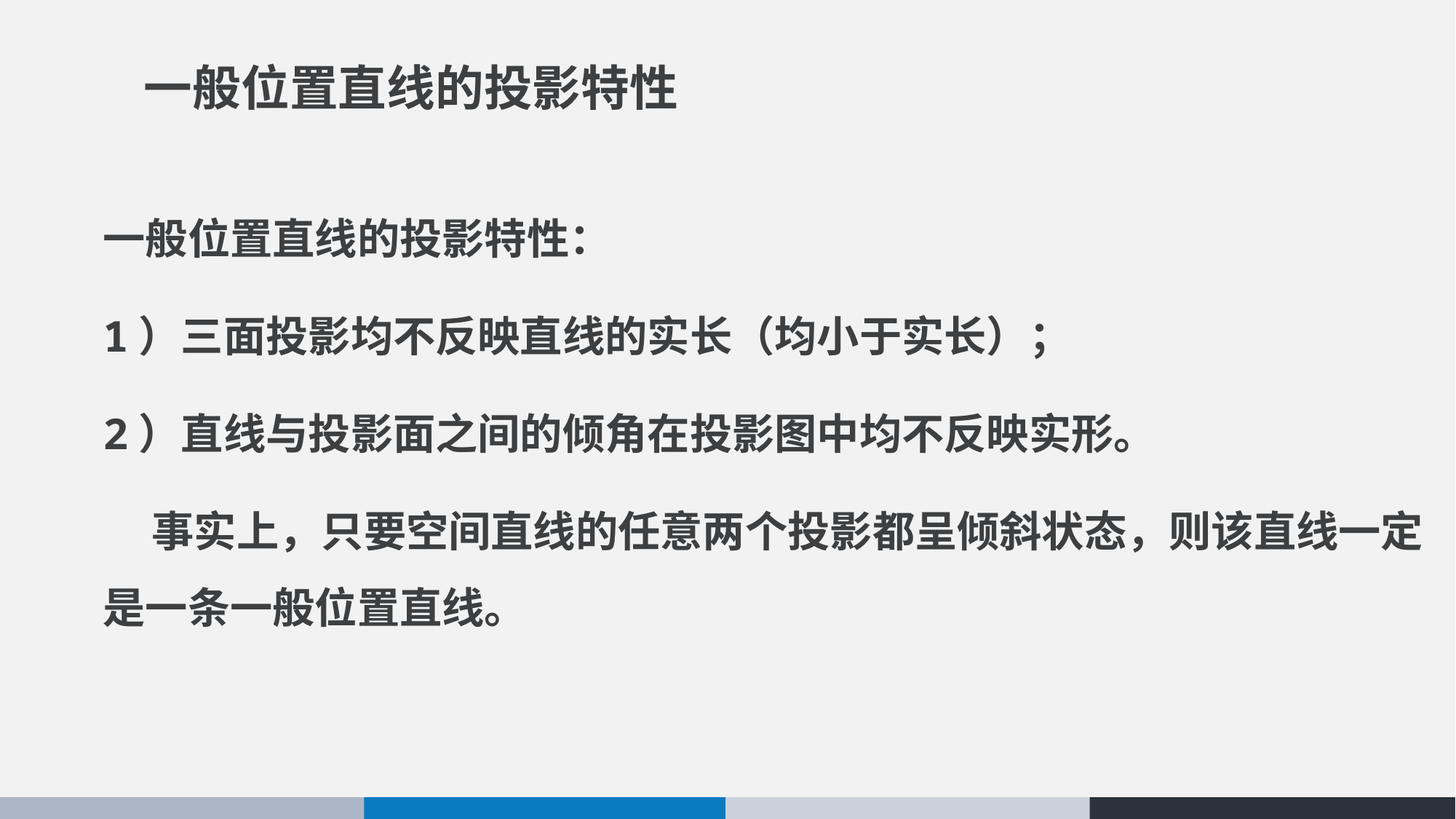

一般位置直线的投影特性
一般位置直线的投影特性：
1）三面投影均不反映直线的实长（均小于实长）；
2）直线与投影面之间的倾角在投影图中均不反映实形。
    事实上，只要空间直线的任意两个投影都呈倾斜状态，则该直线一定是一条一般位置直线。